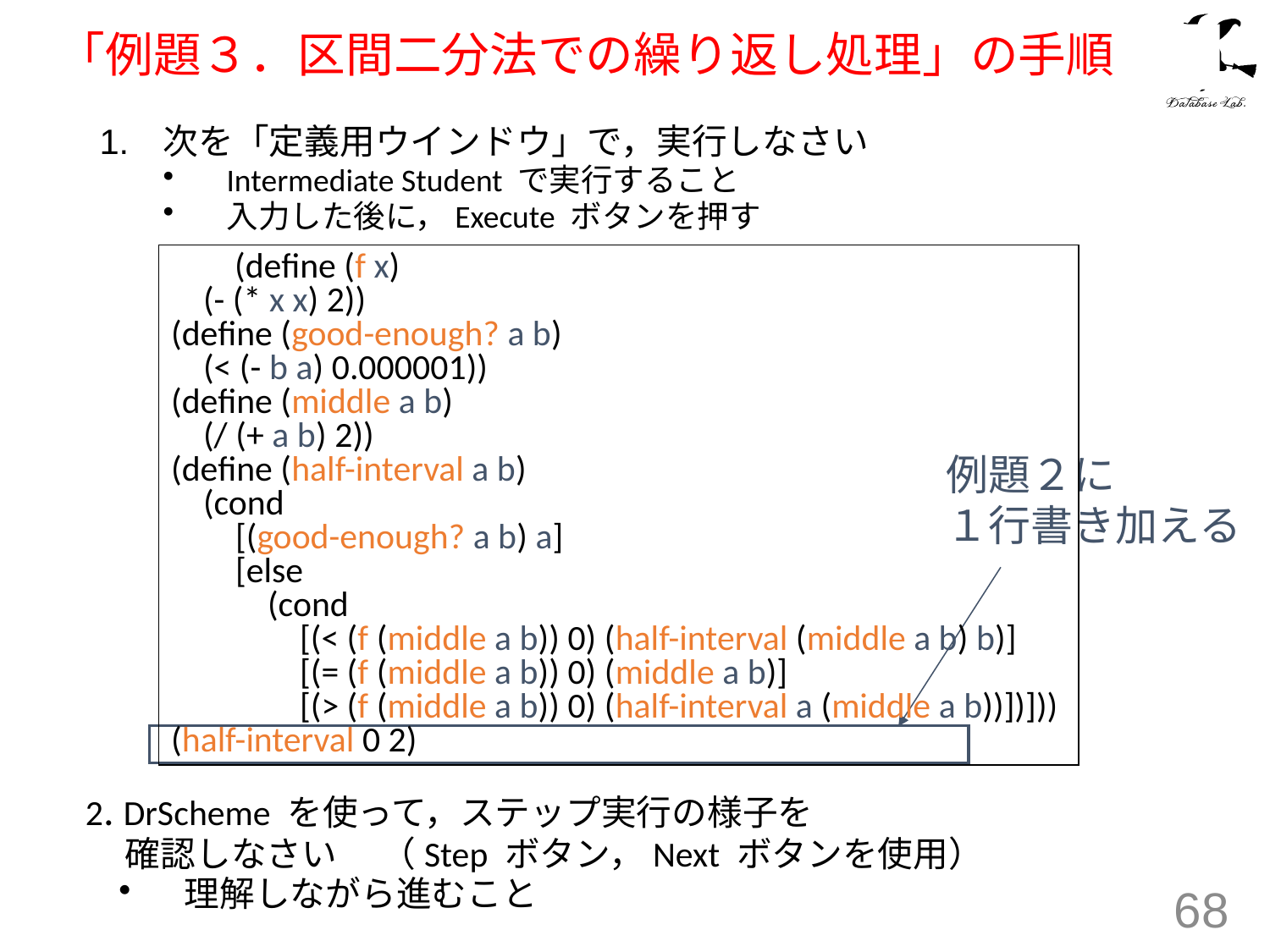

# 「例題３．区間二分法での繰り返し処理」の手順
次を「定義用ウインドウ」で，実行しなさい
Intermediate Student で実行すること
入力した後に，Execute ボタンを押す
(define (f x)
    (- (* x x) 2))
(define (good-enough? a b)
    (< (- b a) 0.000001))
(define (middle a b)
    (/ (+ a b) 2))
(define (half-interval a b)
    (cond
        [(good-enough? a b) a]
        [else
            (cond
                [(< (f (middle a b)) 0) (half-interval (middle a b) b)]
                [(= (f (middle a b)) 0) (middle a b)]
                [(> (f (middle a b)) 0) (half-interval a (middle a b))])]))
(half-interval 0 2)

例題２に
１行書き加える

2. DrScheme を使って，ステップ実行の様子を
    確認しなさい　 （Step ボタン，Next ボタンを使用）
　理解しながら進むこと
68